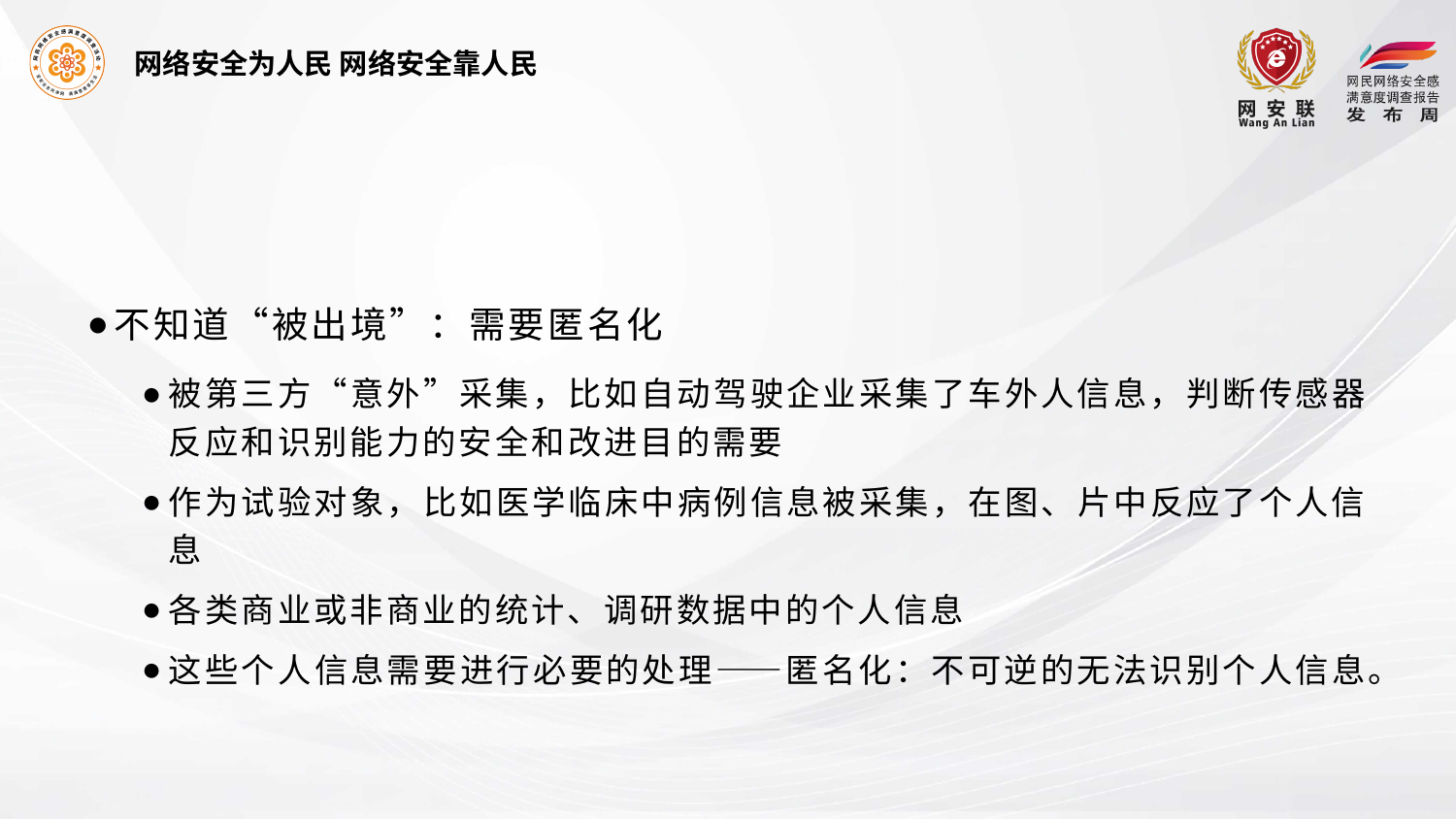

#
不知道“被出境”：需要匿名化
被第三方“意外”采集，比如自动驾驶企业采集了车外人信息，判断传感器反应和识别能力的安全和改进目的需要
作为试验对象，比如医学临床中病例信息被采集，在图、片中反应了个人信息
各类商业或非商业的统计、调研数据中的个人信息
这些个人信息需要进行必要的处理——匿名化：不可逆的无法识别个人信息。